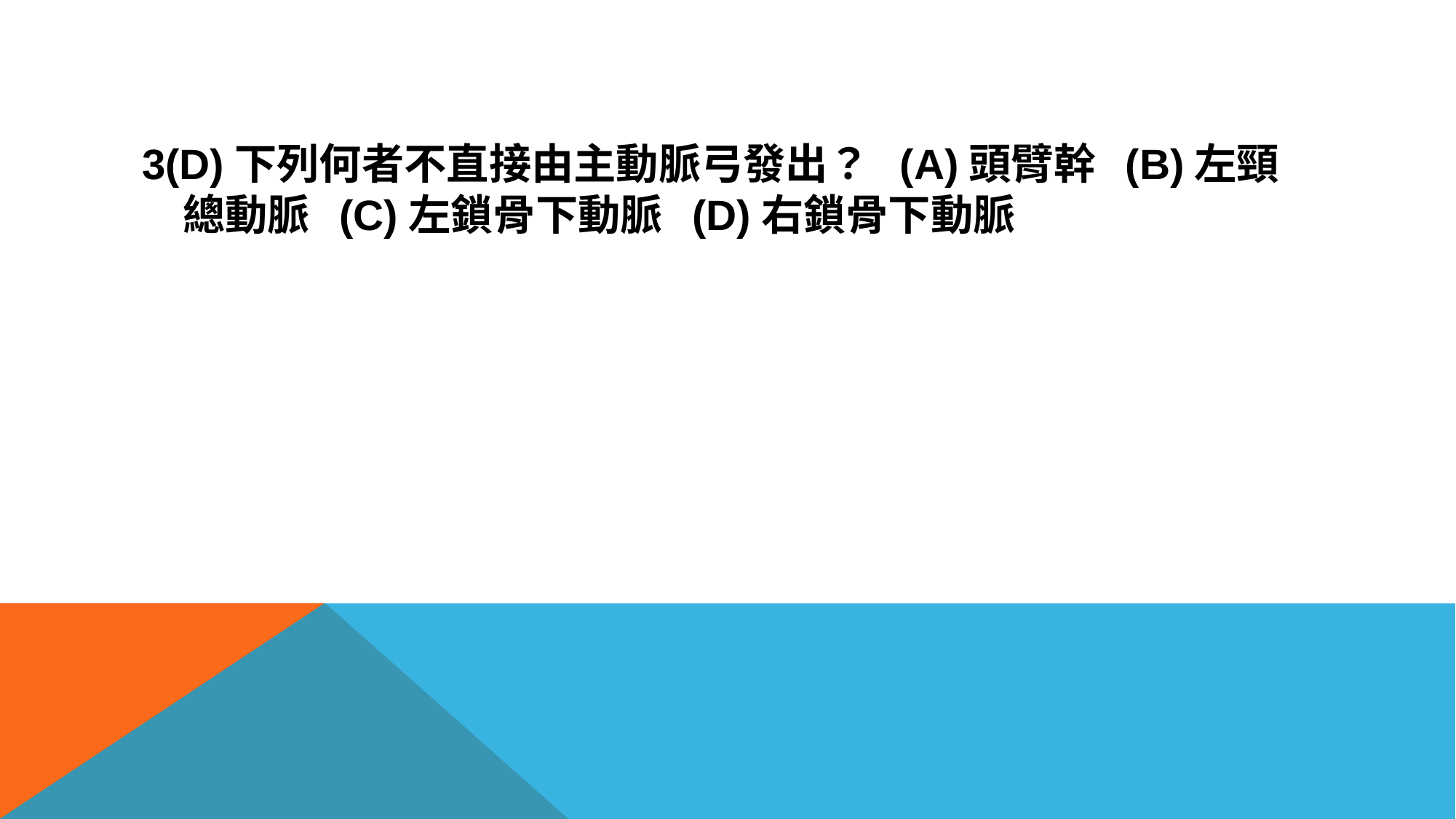

#
3(D)下列何者不直接由主動脈弓發出？  (A)頭臂幹  (B)左頸總動脈  (C)左鎖骨下動脈  (D)右鎖骨下動脈